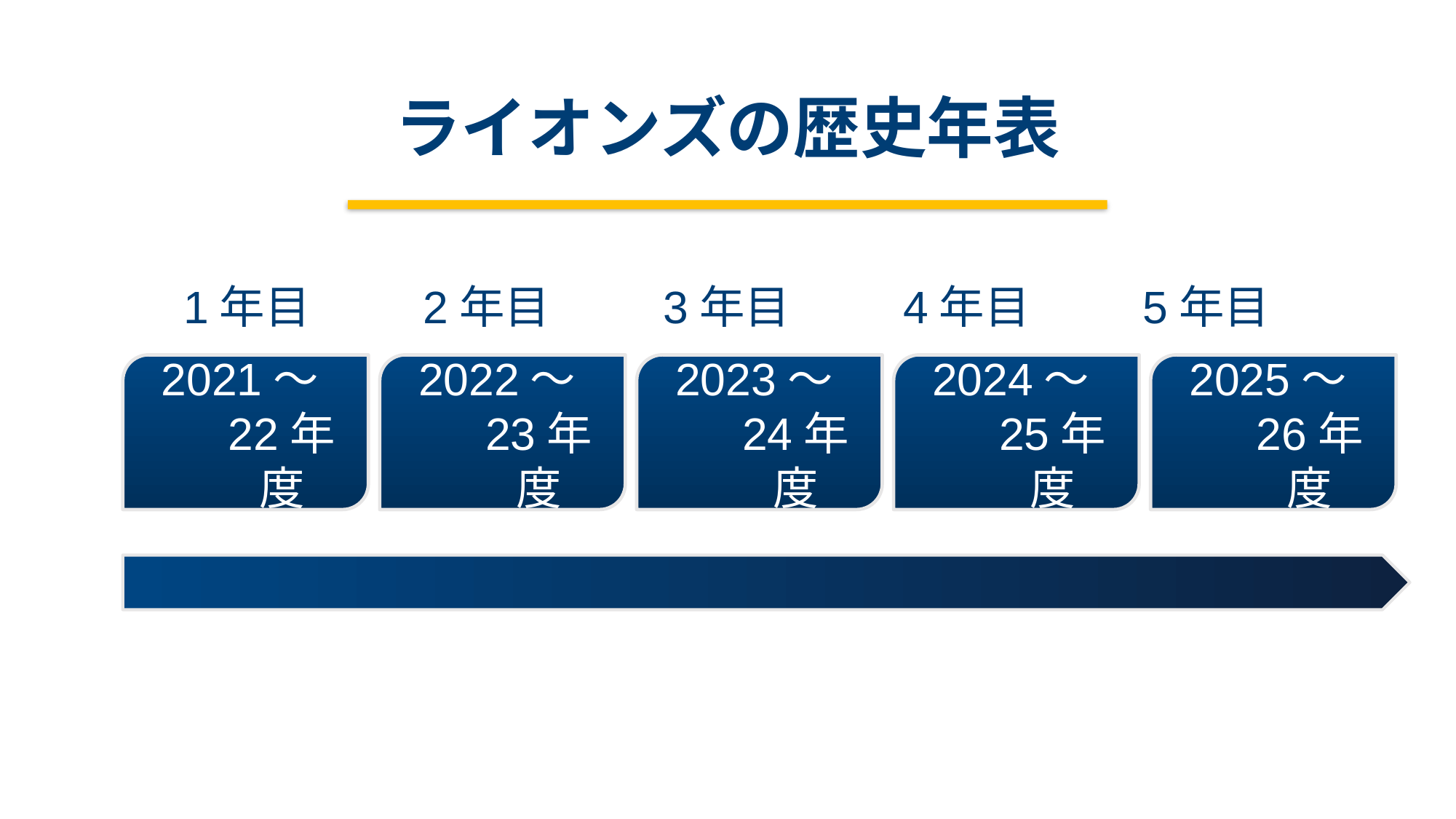

# ライオンズの歴史年表
1年目          2年目          3年目          4年目          5年目
2021～22年度
2022～23年度
2023～24年度
2024～25年度
2025～26年度